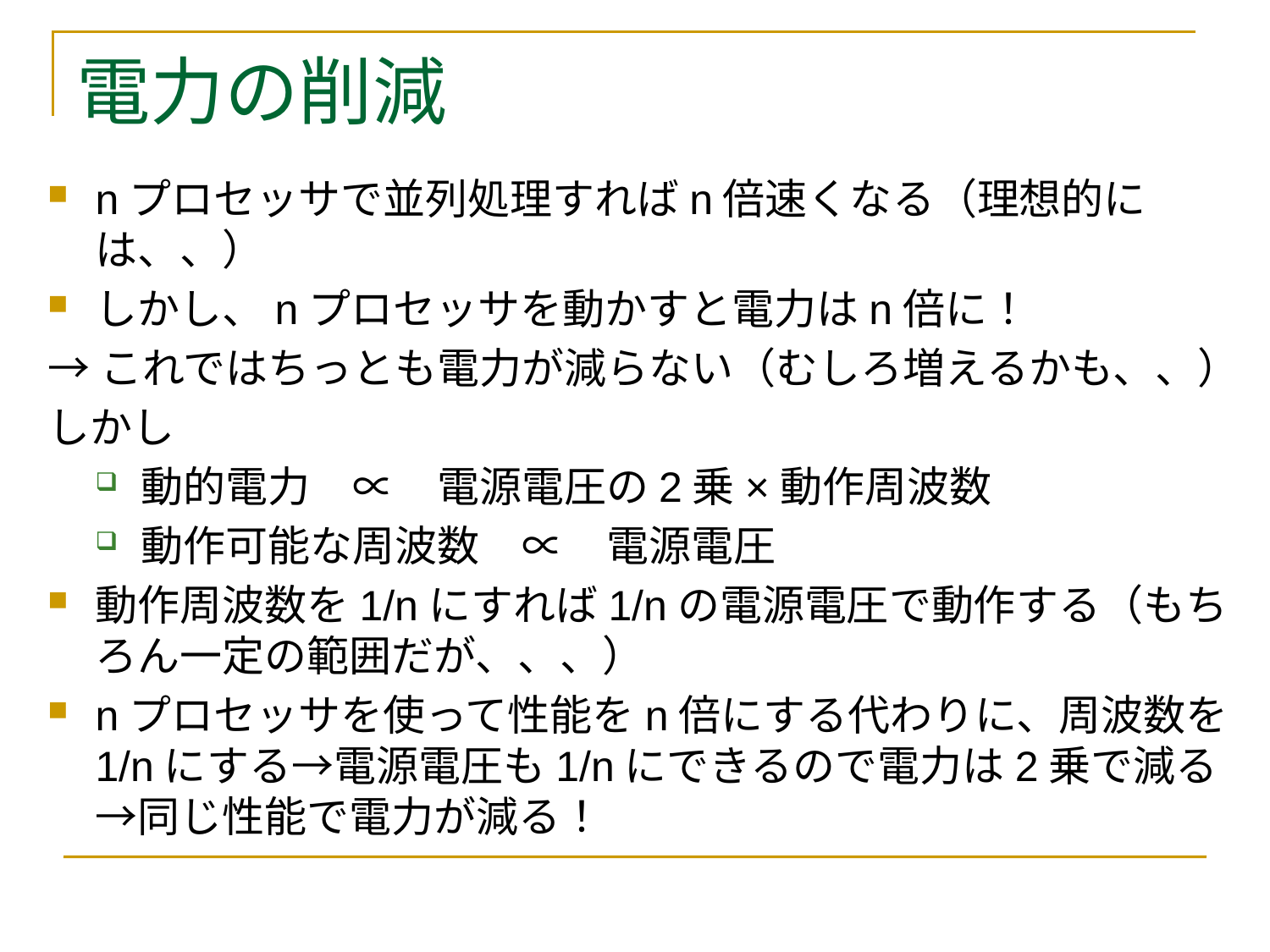

# 電力の削減
nプロセッサで並列処理すればn倍速くなる（理想的には、、）
しかし、nプロセッサを動かすと電力はn倍に！
→これではちっとも電力が減らない（むしろ増えるかも、、）
しかし
動的電力　∝　電源電圧の2乗×動作周波数
動作可能な周波数　∝　電源電圧
動作周波数を1/nにすれば1/nの電源電圧で動作する（もちろん一定の範囲だが、、、）
nプロセッサを使って性能をn倍にする代わりに、周波数を1/nにする→電源電圧も1/nにできるので電力は2乗で減る→同じ性能で電力が減る！